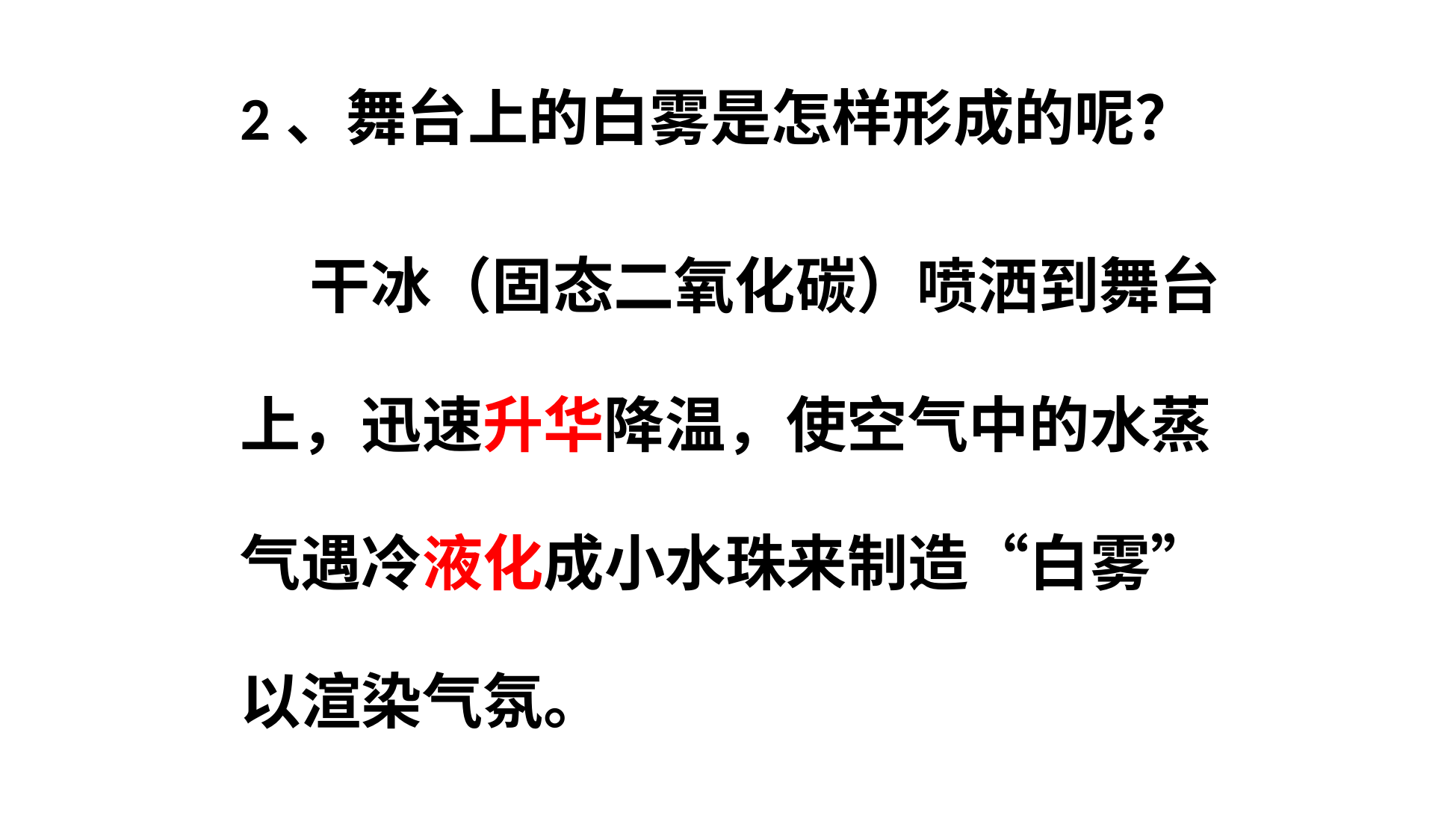

2、舞台上的白雾是怎样形成的呢？
    干冰（固态二氧化碳）喷洒到舞台上，迅速升华降温，使空气中的水蒸气遇冷液化成小水珠来制造“白雾”以渲染气氛。